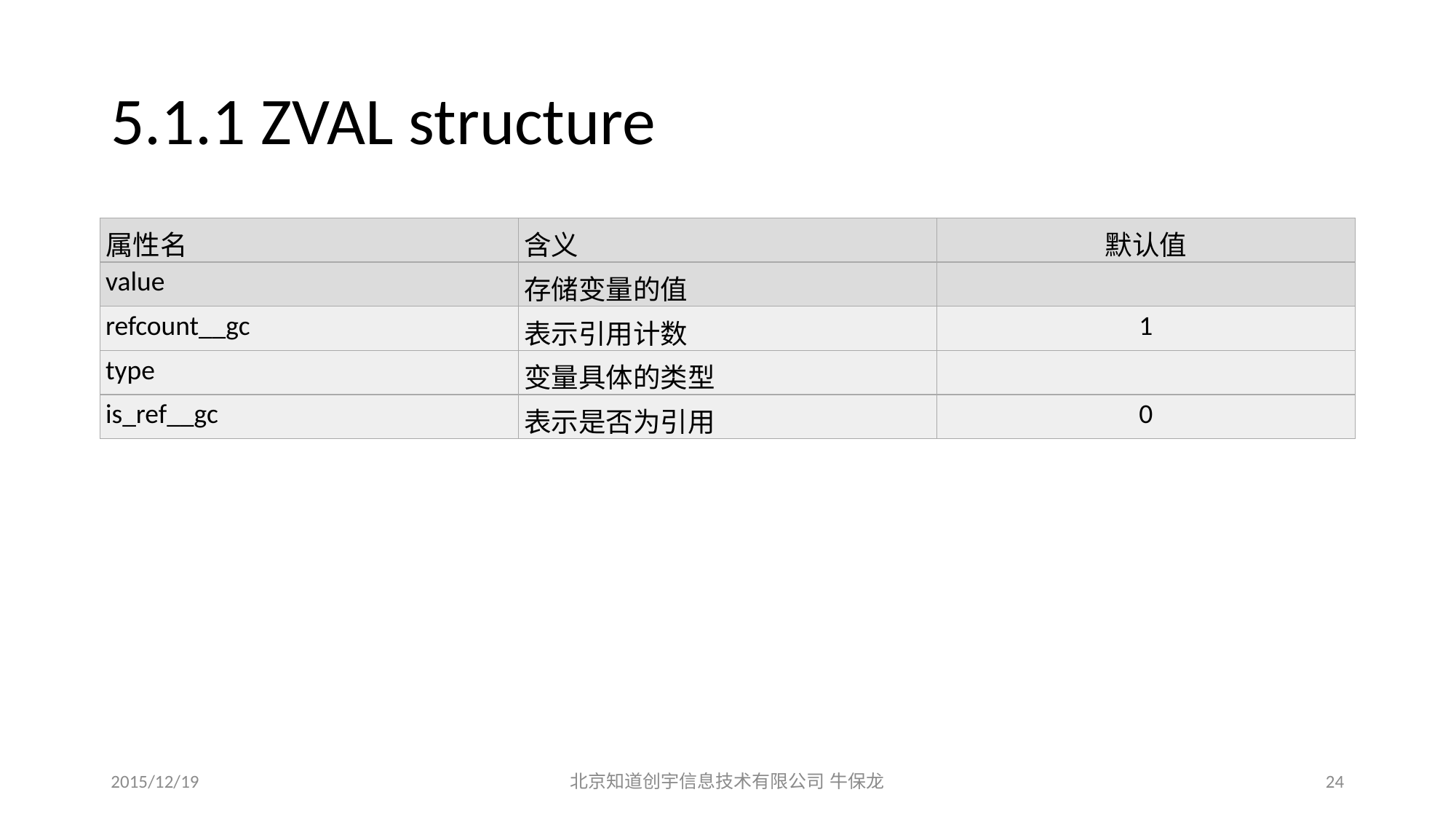

# 5.1.1 ZVAL structure
| 属性名 | 含义 | 默认值 |
| --- | --- | --- |
| value | 存储变量的值 |  |
| refcount\_\_gc | 表示引用计数 | 1 |
| type | 变量具体的类型 |  |
| is\_ref\_\_gc | 表示是否为引用 | 0 |

2015/12/19
北京知道创宇信息技术有限公司 牛保龙
24